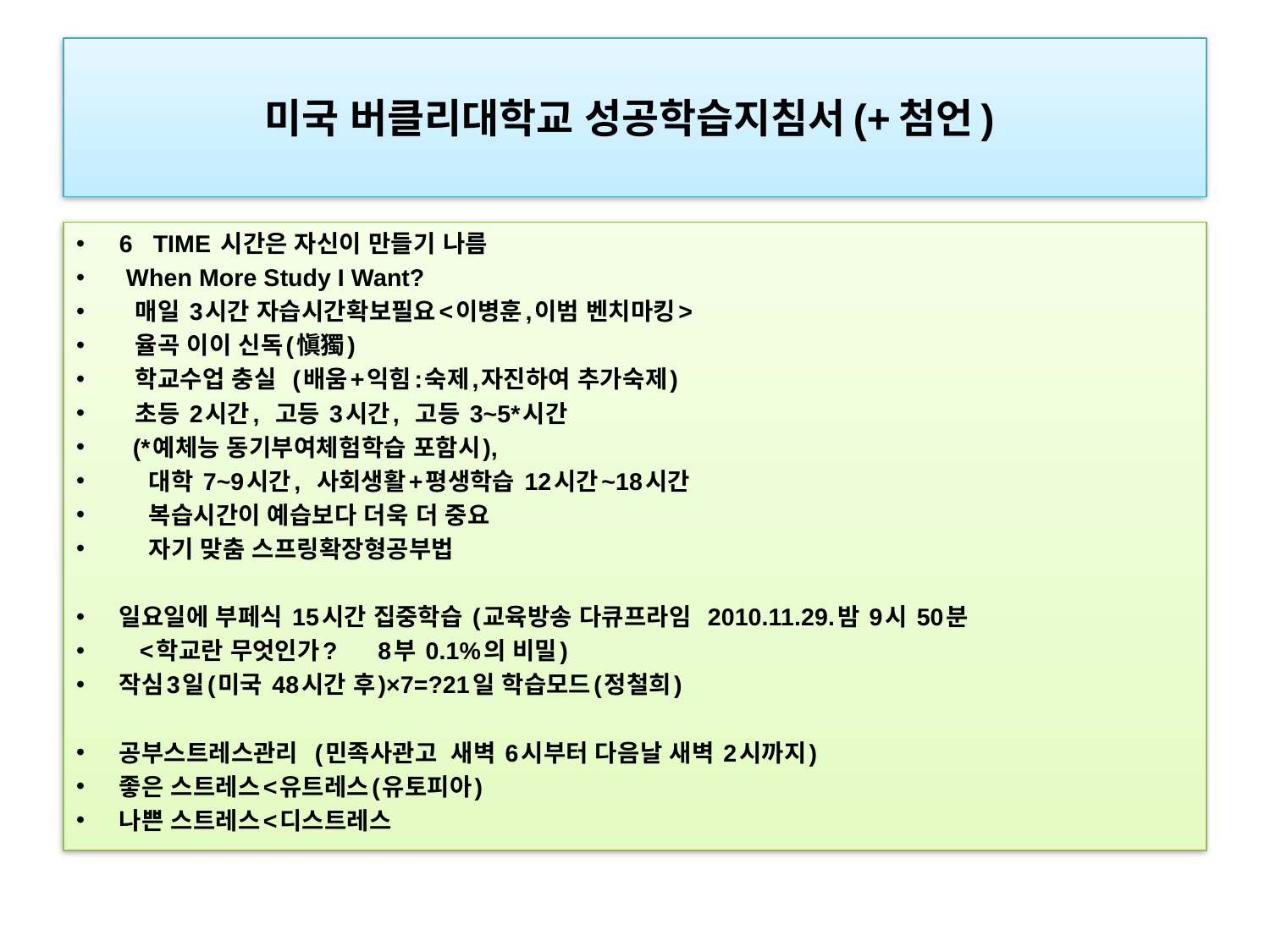

# 미국 버클리대학교 성공학습지침서(+첨언)
6   TIME 시간은 자신이 만들기 나름
 When More Study I Want?
  매일 3시간 자습시간확보필요<이병훈,이범 벤치마킹>
  율곡 이이 신독(愼獨)
  학교수업 충실  (배움+익힘:숙제,자진하여 추가숙제)
  초등 2시간,  고등 3시간,  고등 3~5*시간
  (*예체능 동기부여체험학습 포함시),
    대학 7~9시간,  사회생활+평생학습 12시간~18시간
    복습시간이 예습보다 더욱 더 중요
    자기 맞춤 스프링확장형공부법

일요일에 부페식 15시간 집중학습 (교육방송 다큐프라임  2010.11.29.밤 9시 50분
   <학교란 무엇인가?      8부 0.1%의 비밀)
작심3일(미국 48시간 후)×7=?21일 학습모드(정철희)

공부스트레스관리  (민족사관고  새벽 6시부터 다음날 새벽 2시까지)
좋은 스트레스<유트레스(유토피아)
나쁜 스트레스<디스트레스